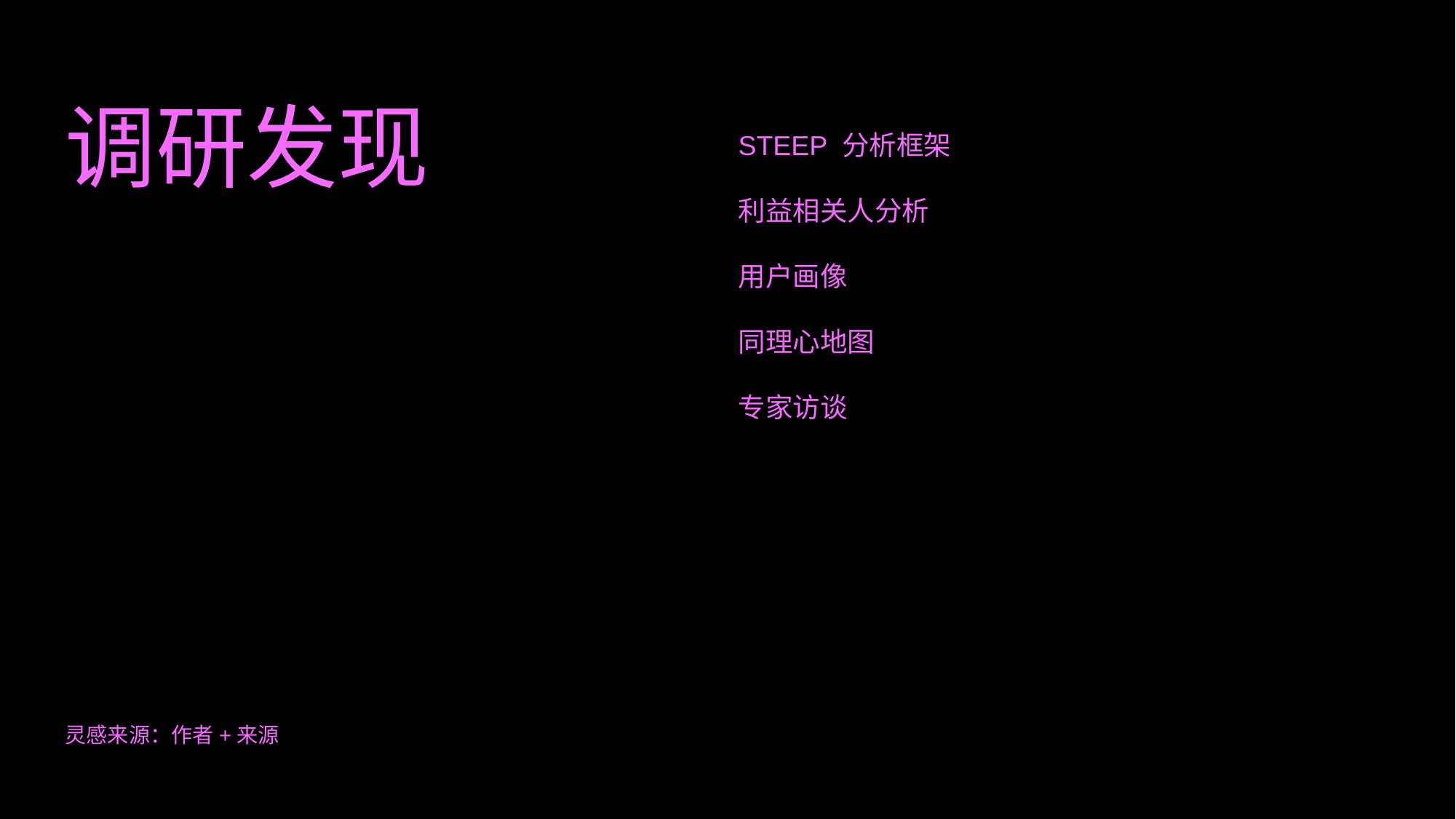

调研发现
STEEP 分析框架

利益相关人分析

用户画像

同理心地图

专家访谈

灵感来源：作者+来源